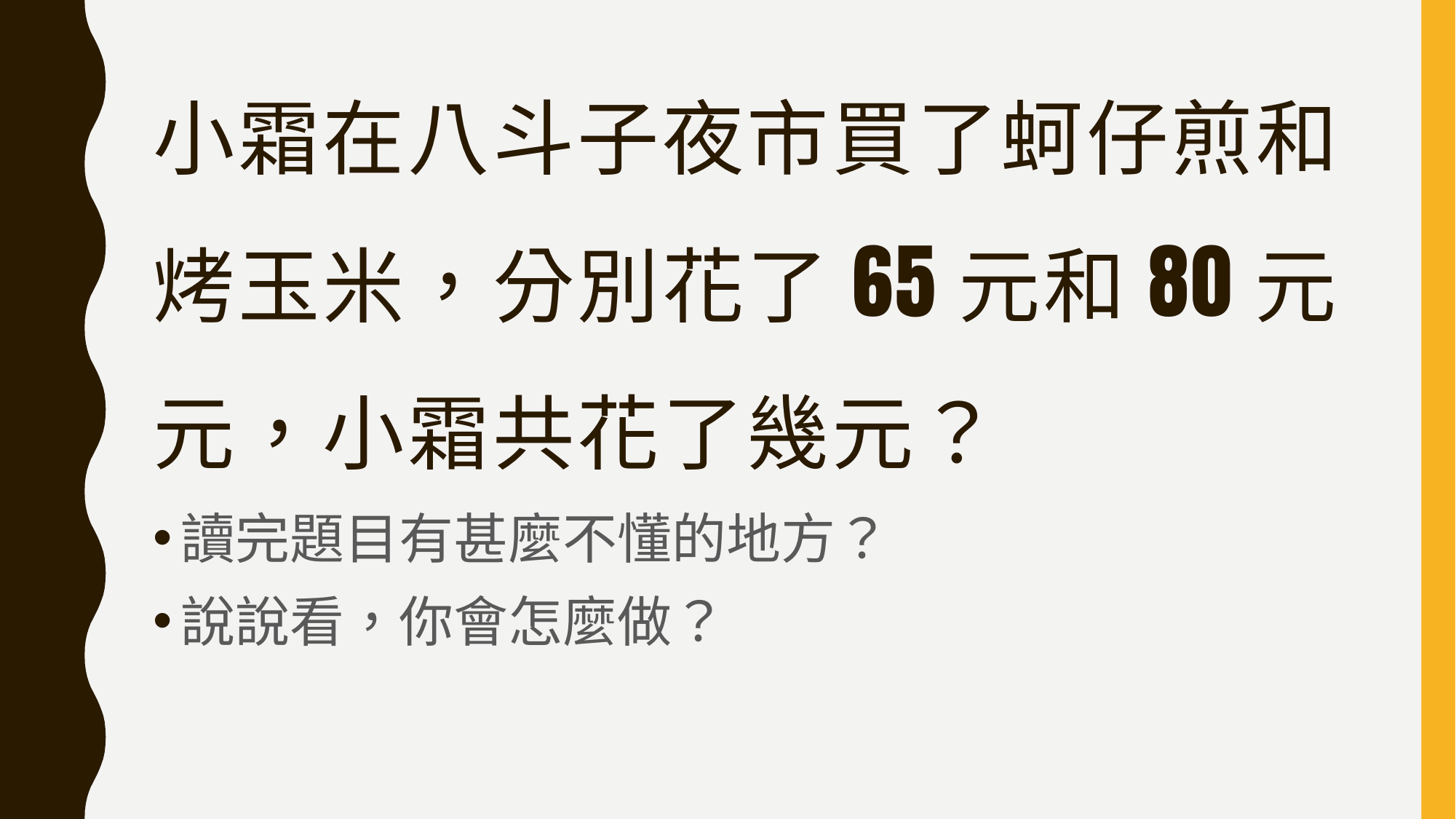

# 小霜在八斗子夜市買了蚵仔煎和烤玉米，分別花了65元和80元元，小霜共花了幾元？
讀完題目有甚麼不懂的地方？
說說看，你會怎麼做？